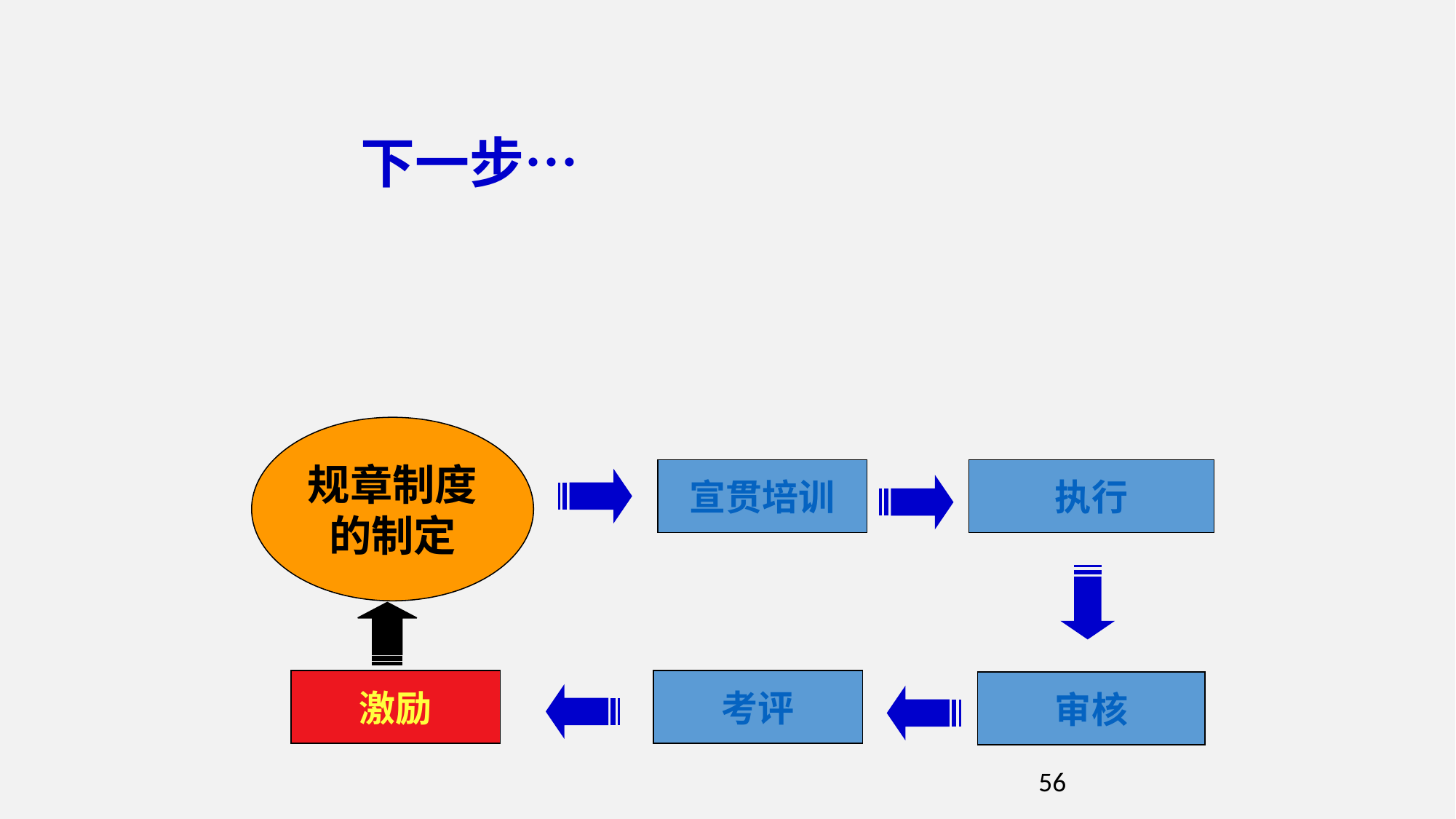

# 下一步…
各单位应积极开展培训宣贯
频繁的现场观察审核
建立严谨的作业纪律 (经验Vs制度)

规章制度
的制定

宣贯培训
执行

激励
考评
审核

56